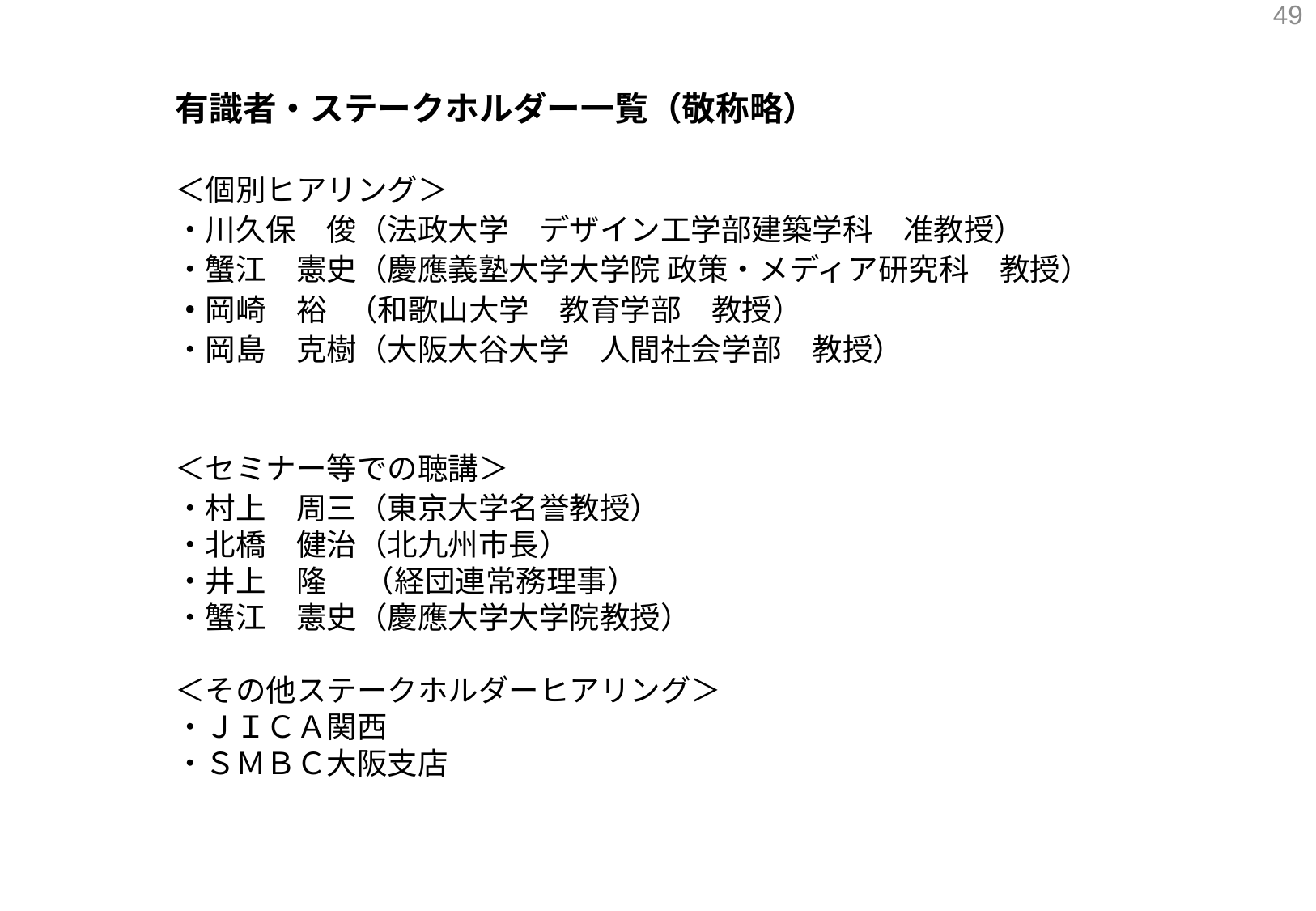

49
有識者・ステークホルダー一覧（敬称略）

＜個別ヒアリング＞
・川久保　俊（法政大学　デザイン工学部建築学科　准教授）
・蟹江　憲史（慶應義塾大学大学院 政策・メディア研究科　教授）
・岡崎　裕   （和歌山大学　教育学部　教授）
・岡島　克樹（大阪大谷大学　人間社会学部　教授）

＜セミナー等での聴講＞
・村上　周三（東京大学名誉教授）
・北橋　健治（北九州市長）
・井上　隆　 （経団連常務理事）
・蟹江　憲史（慶應大学大学院教授）

＜その他ステークホルダーヒアリング＞
・ＪＩＣＡ関西
・ＳＭＢＣ大阪支店